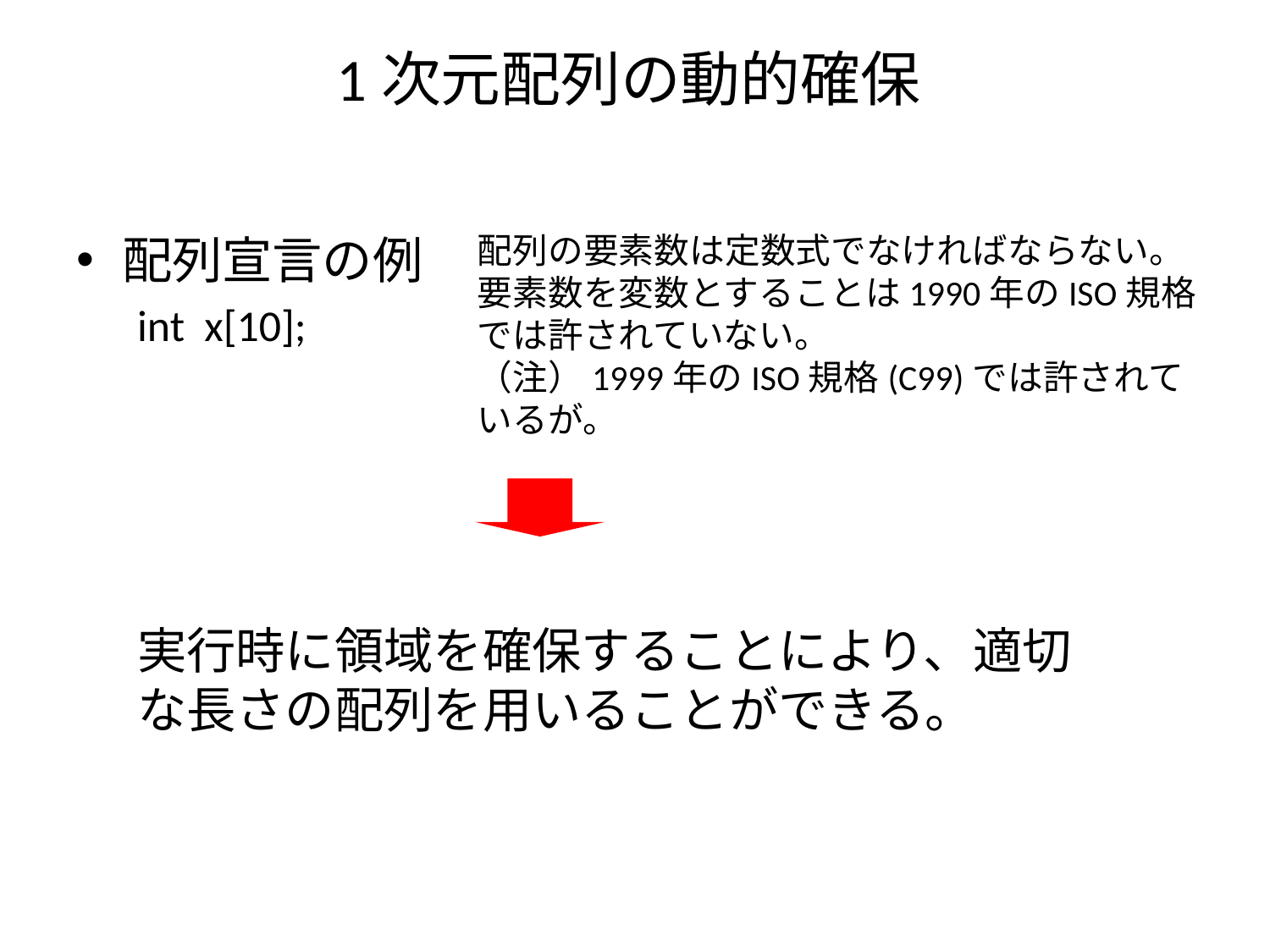

# 1次元配列の動的確保
配列宣言の例
int  x[10];
配列の要素数は定数式でなければならない。
要素数を変数とすることは1990年のISO規格では許されていない。
（注）1999年のISO規格(C99)では許されているが。

実行時に領域を確保することにより、適切な長さの配列を用いることができる。